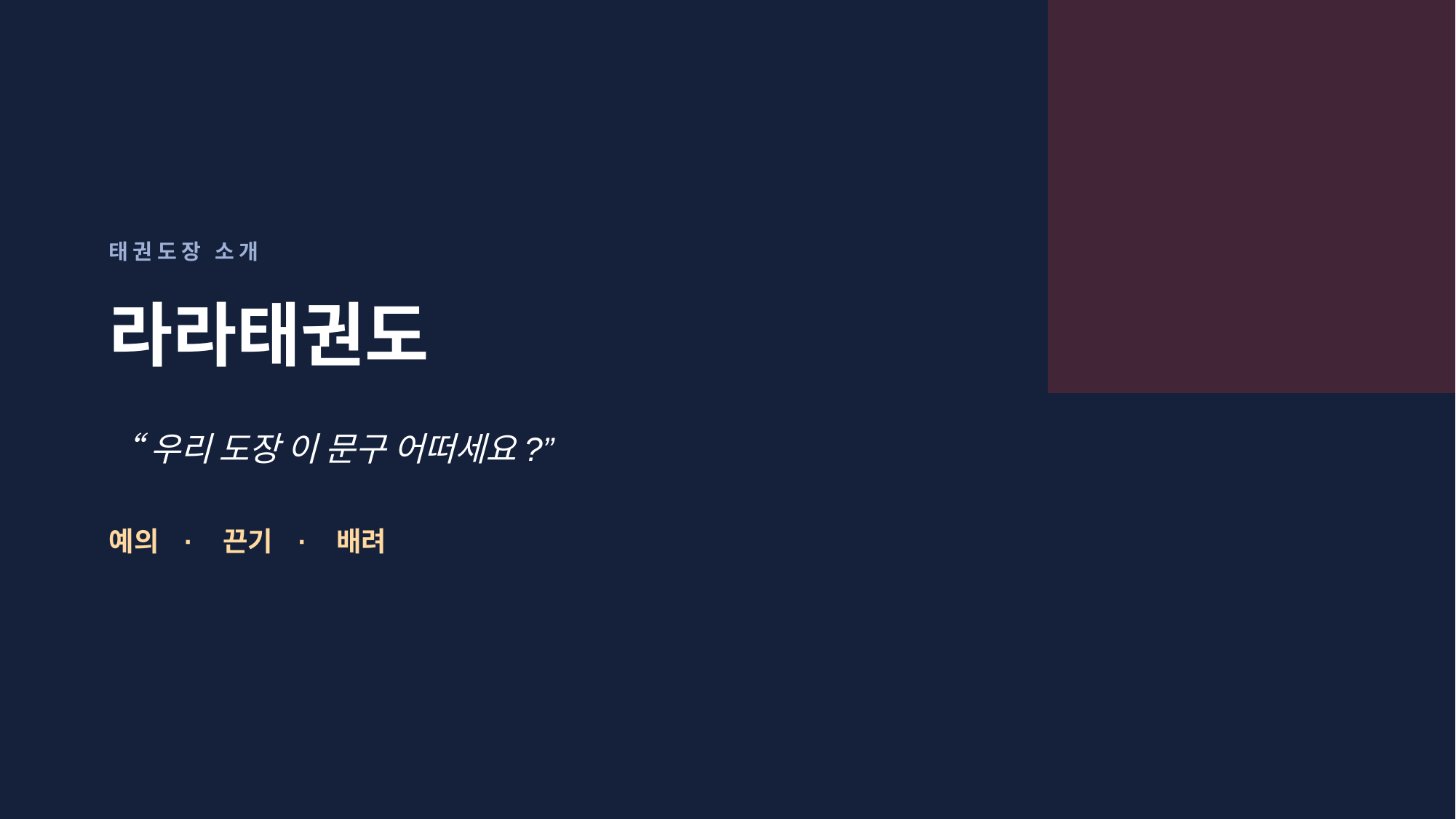

태권도장 소개
라라태권도
“우리 도장 이 문구 어떠세요?”
예의   ·   끈기   ·   배려